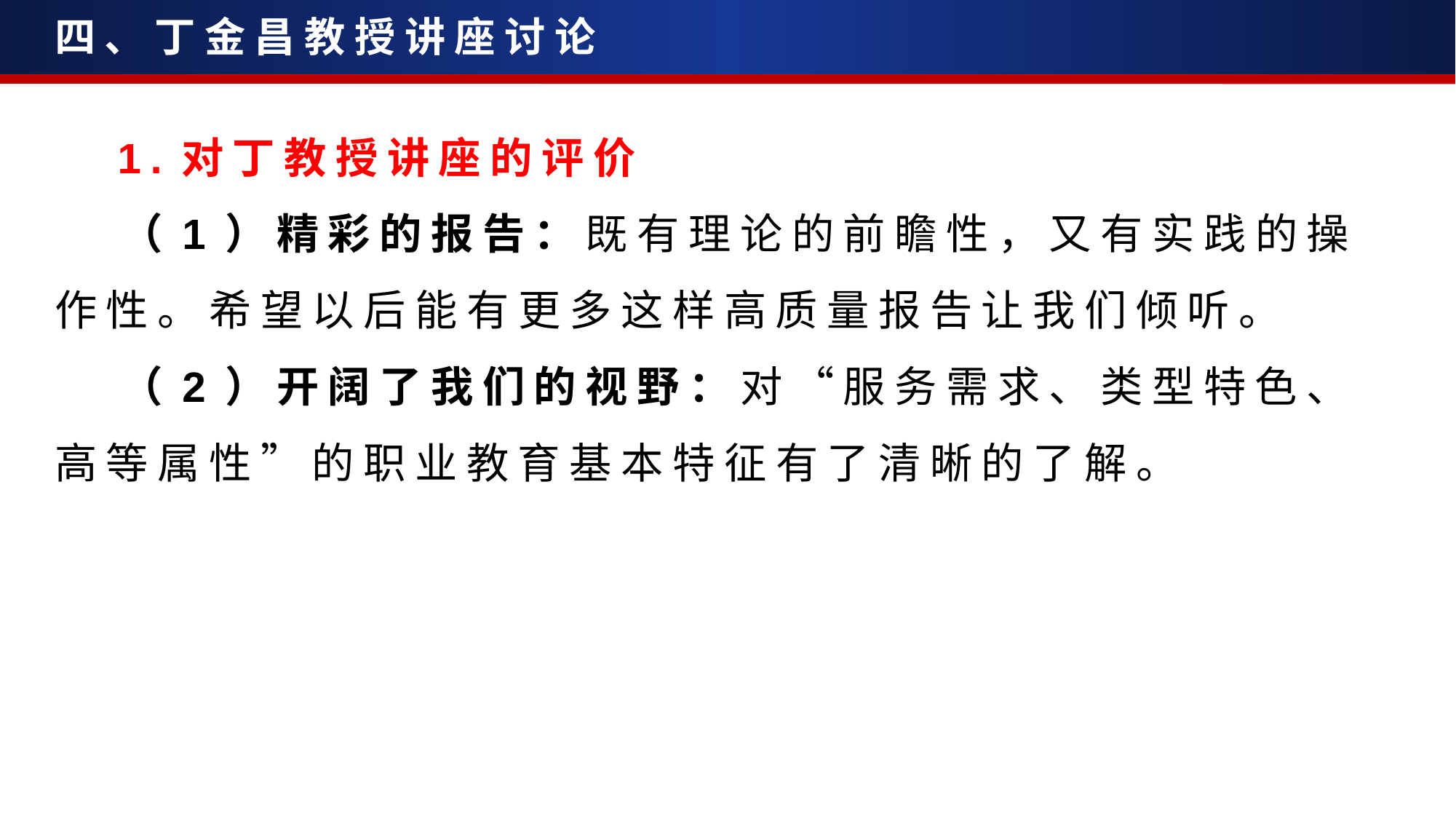

# 四、丁金昌教授讲座讨论
   1.对丁教授讲座的评价
   （1）精彩的报告：既有理论的前瞻性，又有实践的操作性。希望以后能有更多这样高质量报告让我们倾听。
   （2）开阔了我们的视野：对“服务需求、类型特色、高等属性”的职业教育基本特征有了清晰的了解。